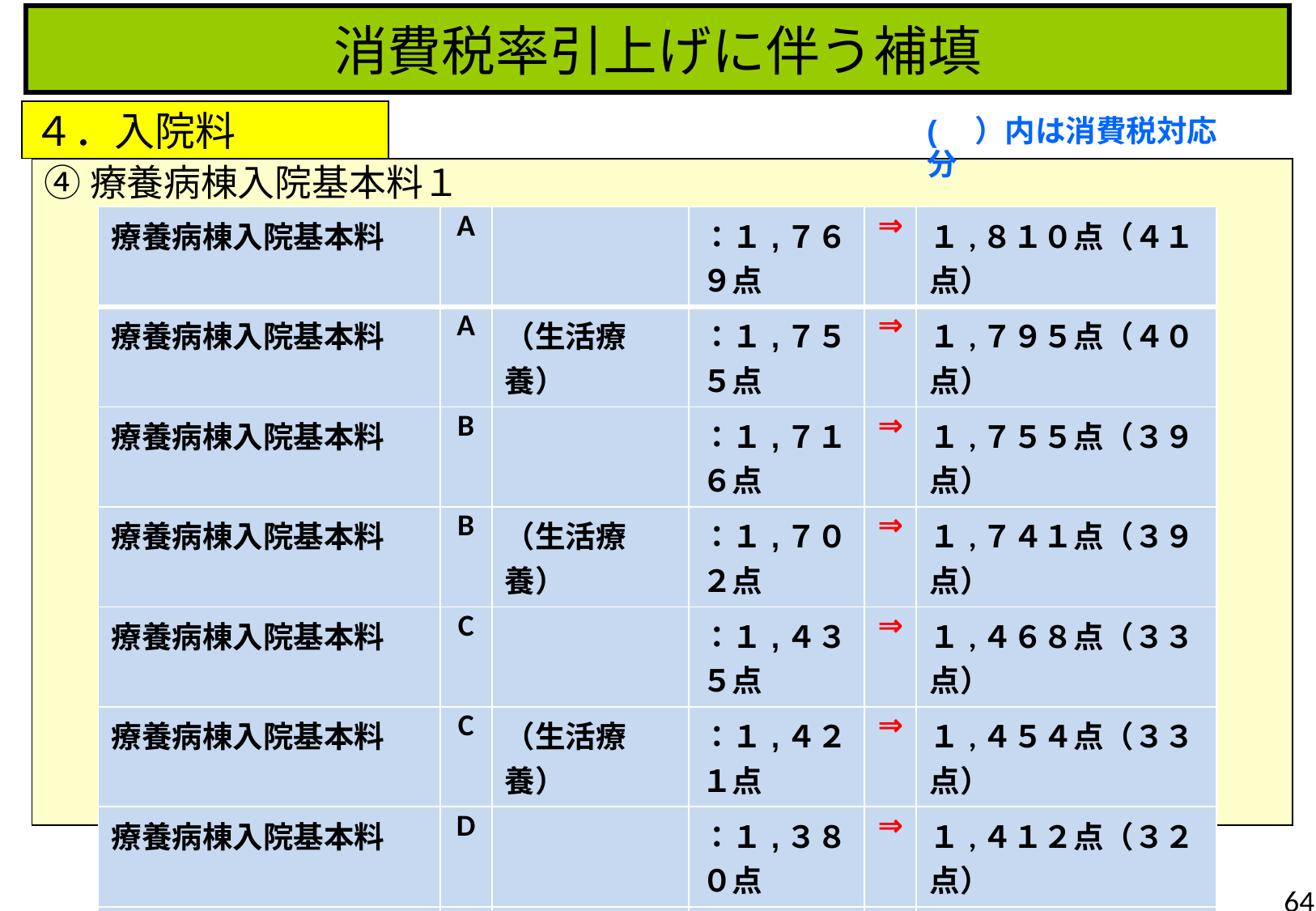

消費税率引上げに伴う補填
４．入院料
(　）内は消費税対応分
④療養病棟入院基本料１

| 療養病棟入院基本料 | A |  | ：１,７６９点 | ⇒ | １,８１０点（４１点） |
| --- | --- | --- | --- | --- | --- |
| 療養病棟入院基本料 | A | （生活療養） | ：１,７５５点 | ⇒ | １,７９５点（４０点） |
| 療養病棟入院基本料 | B |  | ：１,７１６点 | ⇒ | １,７５５点（３９点） |
| 療養病棟入院基本料 | B | （生活療養） | ：１,７０２点 | ⇒ | １,７４１点（３９点） |
| 療養病棟入院基本料 | C |  | ：１,４３５点 | ⇒ | １,４６８点（３３点） |
| 療養病棟入院基本料 | C | （生活療養） | ：１,４２１点 | ⇒ | １,４５４点（３３点） |
| 療養病棟入院基本料 | D |  | ：１,３８０点 | ⇒ | １,４１２点（３２点） |
| 療養病棟入院基本料 | D | （生活療養） | ：１,３６６点 | ⇒ | １,３９７点（３１点） |
| 療養病棟入院基本料 | E |  | ：１,３５３点 | ⇒ | １,３８４点（３１点） |
| 療養病棟入院基本料 | E | （生活療養） | ：１,３３９点 | ⇒ | １,３７０点（３１点） |
| 療養病棟入院基本料 | F |  | ：１,２０２点 | ⇒ | １,２３０点（２８点） |
| 療養病棟入院基本料 | F | （生活療養） | ：１,１８８点 | ⇒ | １,２１５点（２７点） |
64